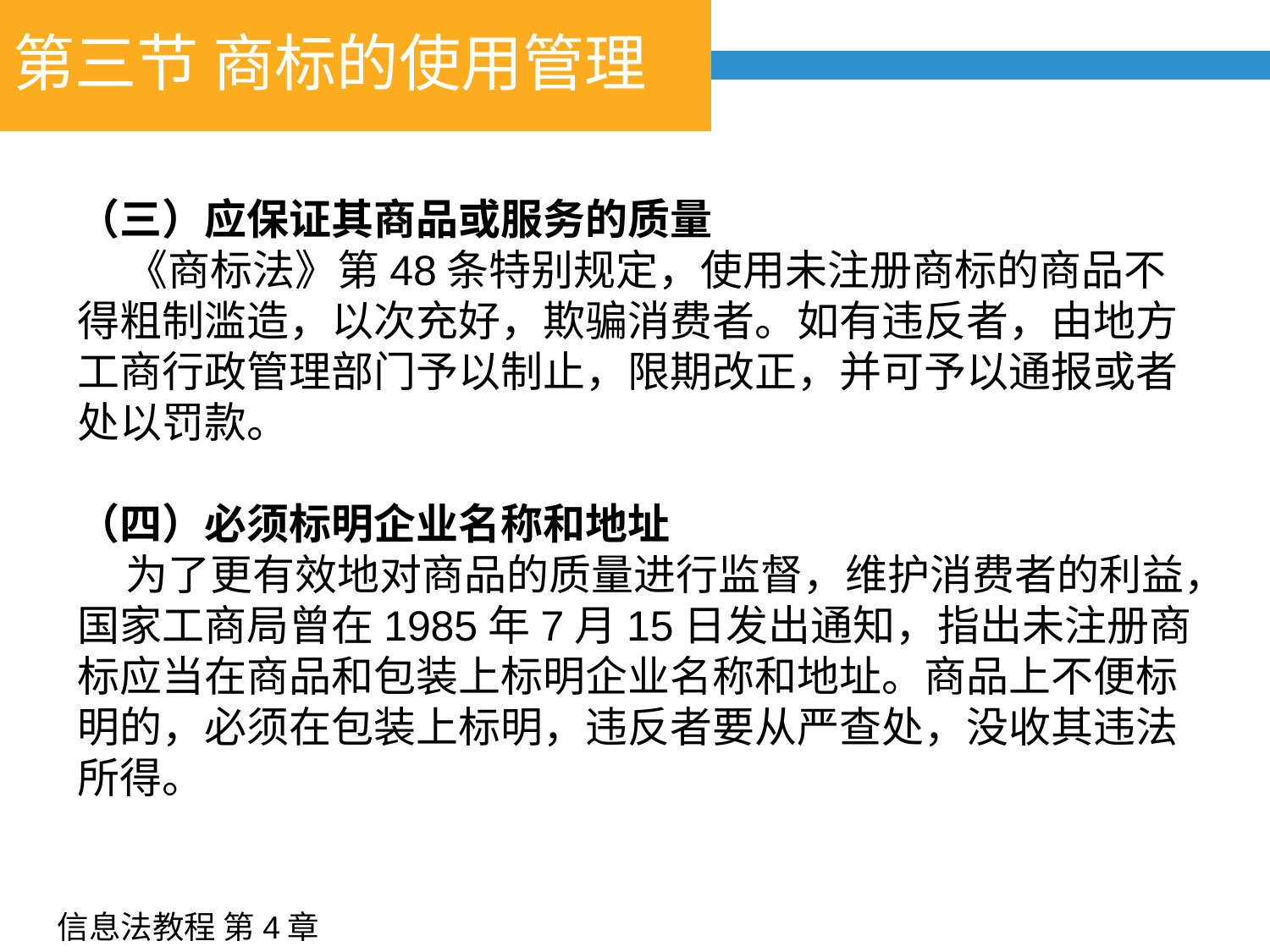

# 第三节 商标的使用管理
（三）应保证其商品或服务的质量
    《商标法》第48条特别规定，使用未注册商标的商品不得粗制滥造，以次充好，欺骗消费者。如有违反者，由地方工商行政管理部门予以制止，限期改正，并可予以通报或者处以罚款。

（四）必须标明企业名称和地址
    为了更有效地对商品的质量进行监督，维护消费者的利益，国家工商局曾在1985年7月15日发出通知，指出未注册商标应当在商品和包装上标明企业名称和地址。商品上不便标明的，必须在包装上标明，违反者要从严查处，没收其违法所得。
信息法教程 第4章